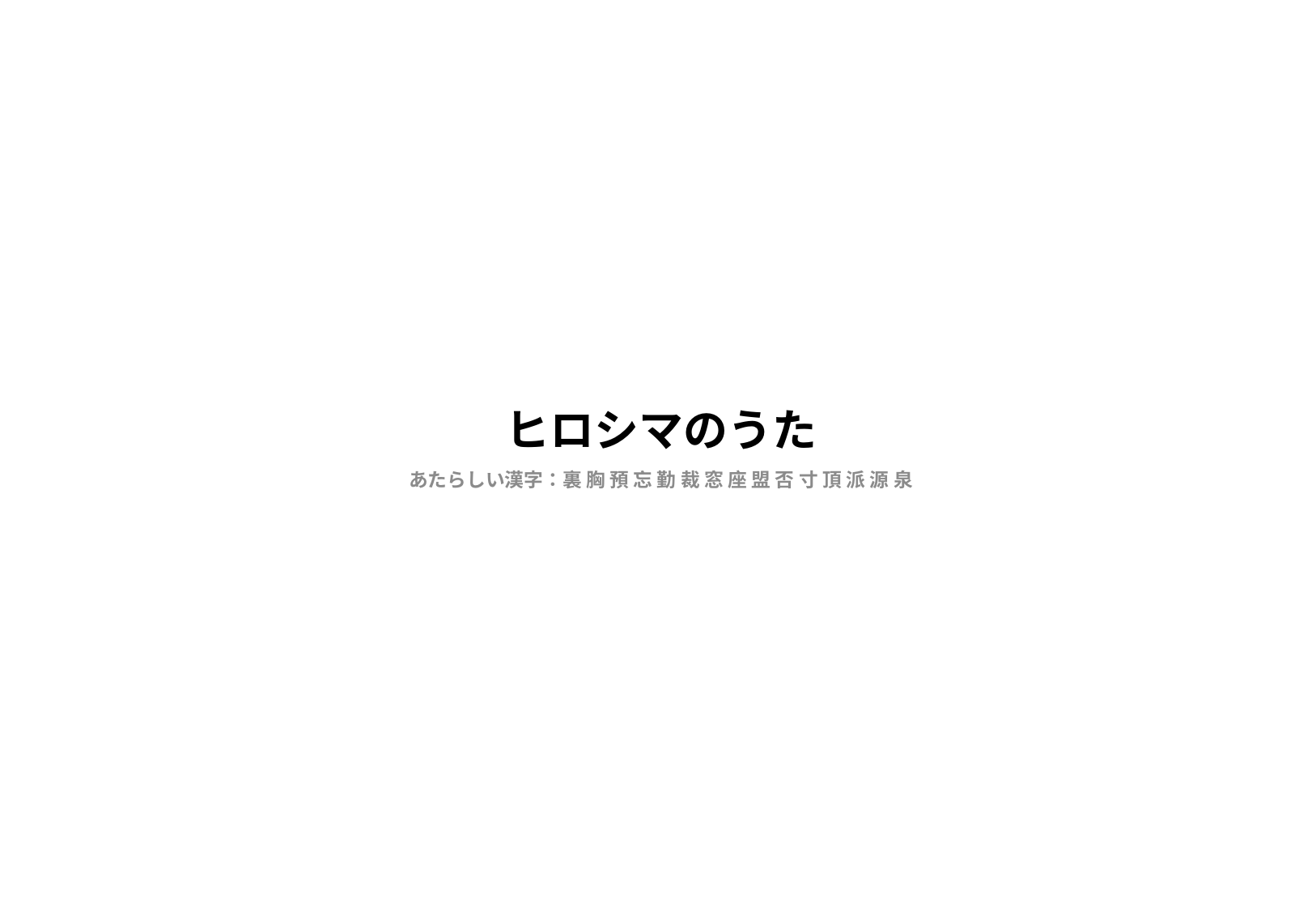

# ヒロシマのうた
あたらしい漢字：裏 胸 預 忘 勤 裁 窓 座 盟 否 寸 頂 派 源 泉